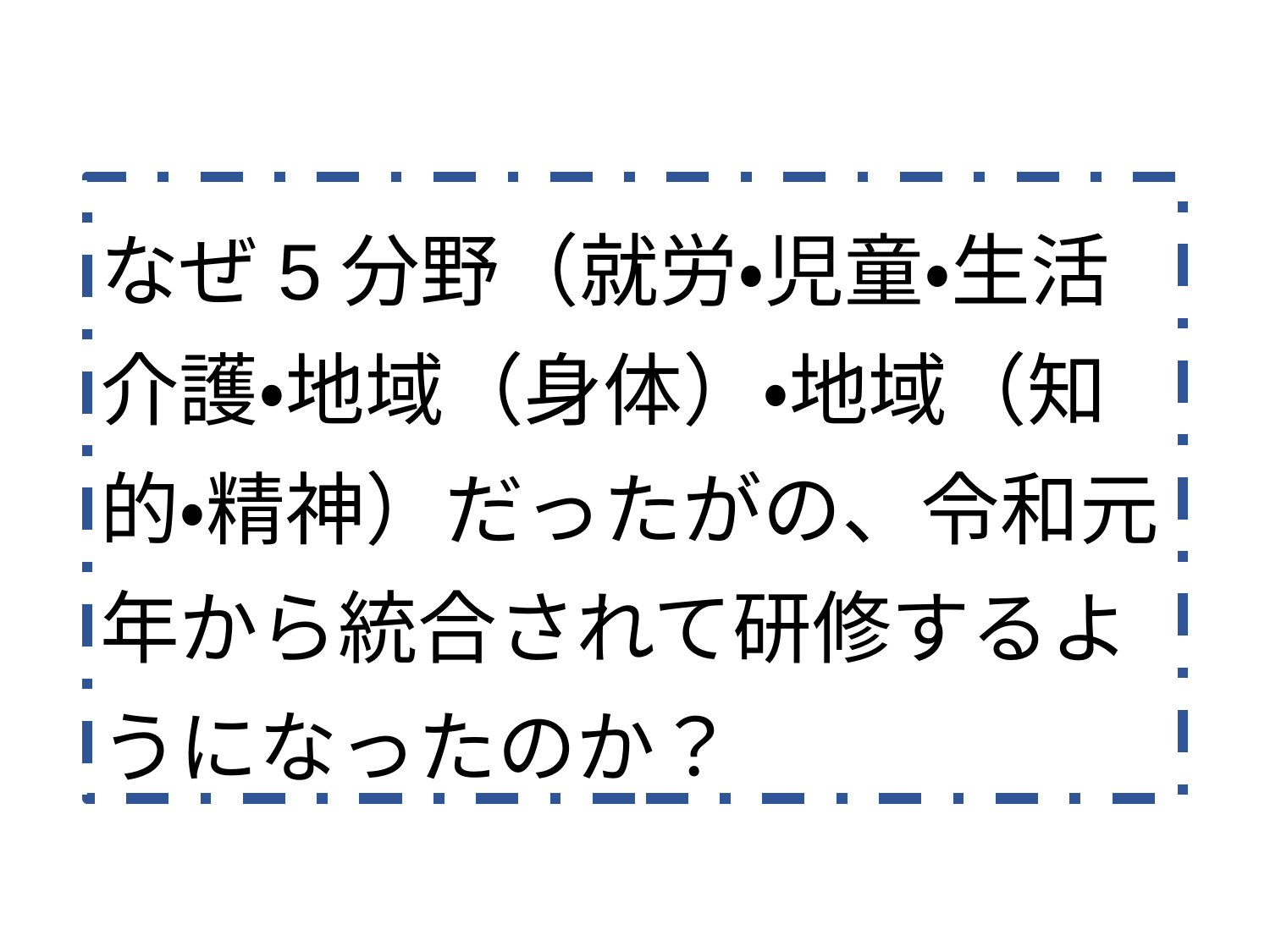

# なぜ5分野（就労・児童・生活介護・地域（身体）・地域（知的・精神）だったがの、令和元年から統合されて研修するようになったのか？